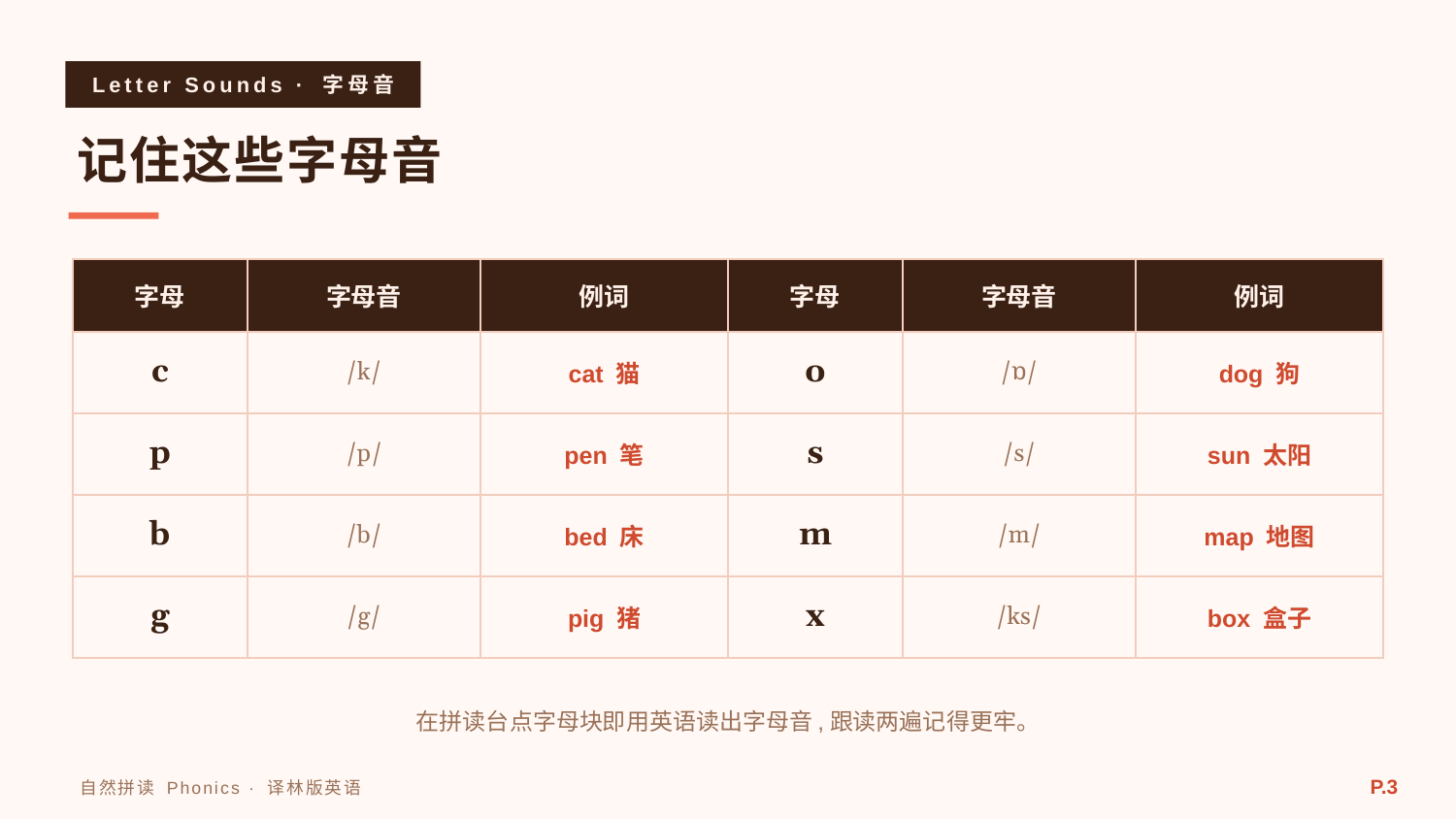

Letter Sounds · 字母音

记住这些字母音

| 字母 | 字母音 | 例词 | 字母 | 字母音 | 例词 |
| --- | --- | --- | --- | --- | --- |
| c | /k/ | cat 猫 | o | /ɒ/ | dog 狗 |
| p | /p/ | pen 笔 | s | /s/ | sun 太阳 |
| b | /b/ | bed 床 | m | /m/ | map 地图 |
| g | /g/ | pig 猪 | x | /ks/ | box 盒子 |
在拼读台点字母块即用英语读出字母音,跟读两遍记得更牢。
P.3
自然拼读 Phonics · 译林版英语